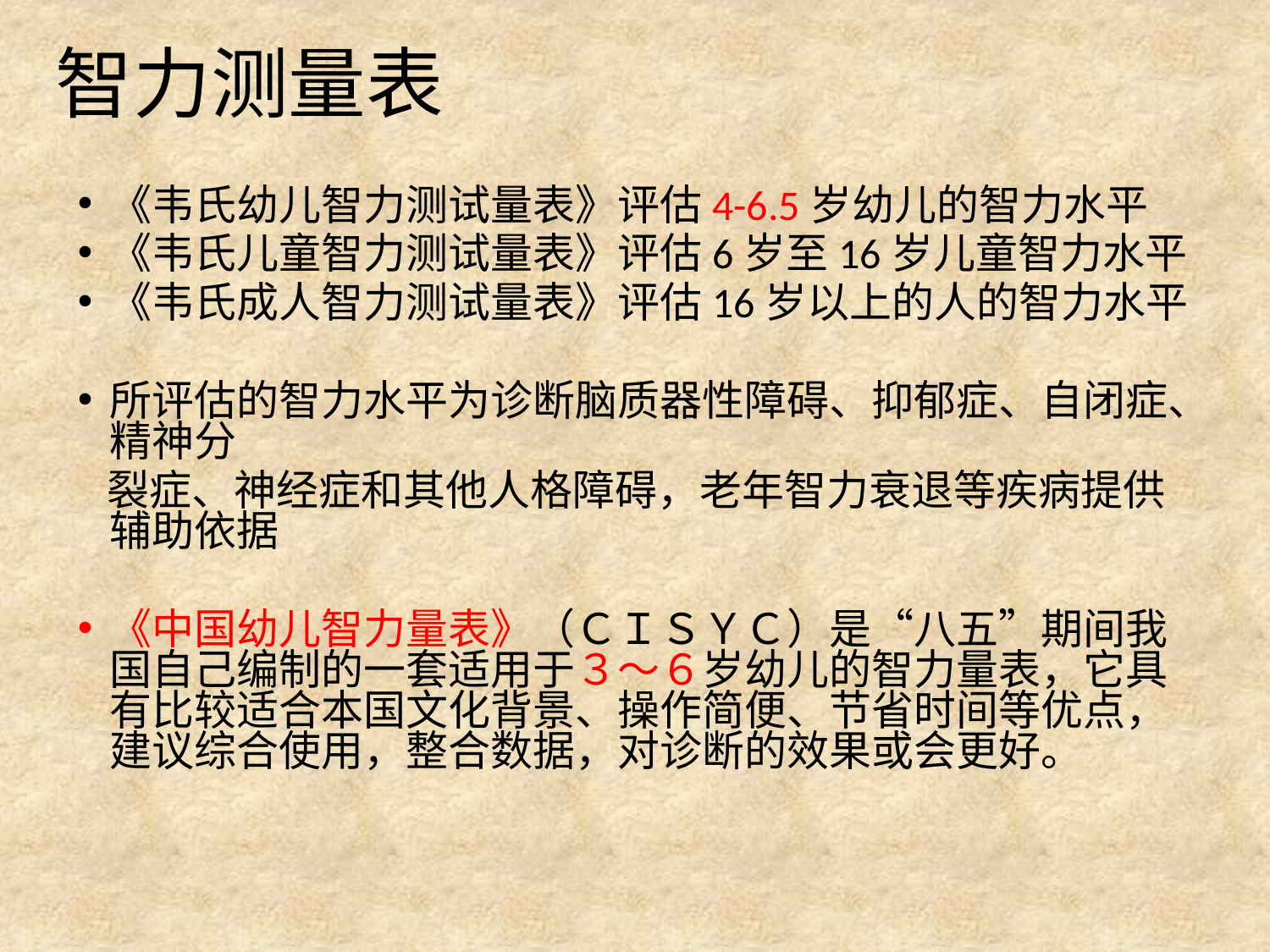

智力测量表
《韦氏幼儿智力测试量表》评估4-6.5岁幼儿的智力水平
《韦氏儿童智力测试量表》评估6岁至16岁儿童智力水平
《韦氏成人智力测试量表》评估16岁以上的人的智力水平

所评估的智力水平为诊断脑质器性障碍、抑郁症、自闭症、精神分
  裂症、神经症和其他人格障碍，老年智力衰退等疾病提供辅助依据

《中国幼儿智力量表》（ＣＩＳＹＣ）是“八五”期间我国自己编制的一套适用于３～６岁幼儿的智力量表，它具有比较适合本国文化背景、操作简便、节省时间等优点，建议综合使用，整合数据，对诊断的效果或会更好。